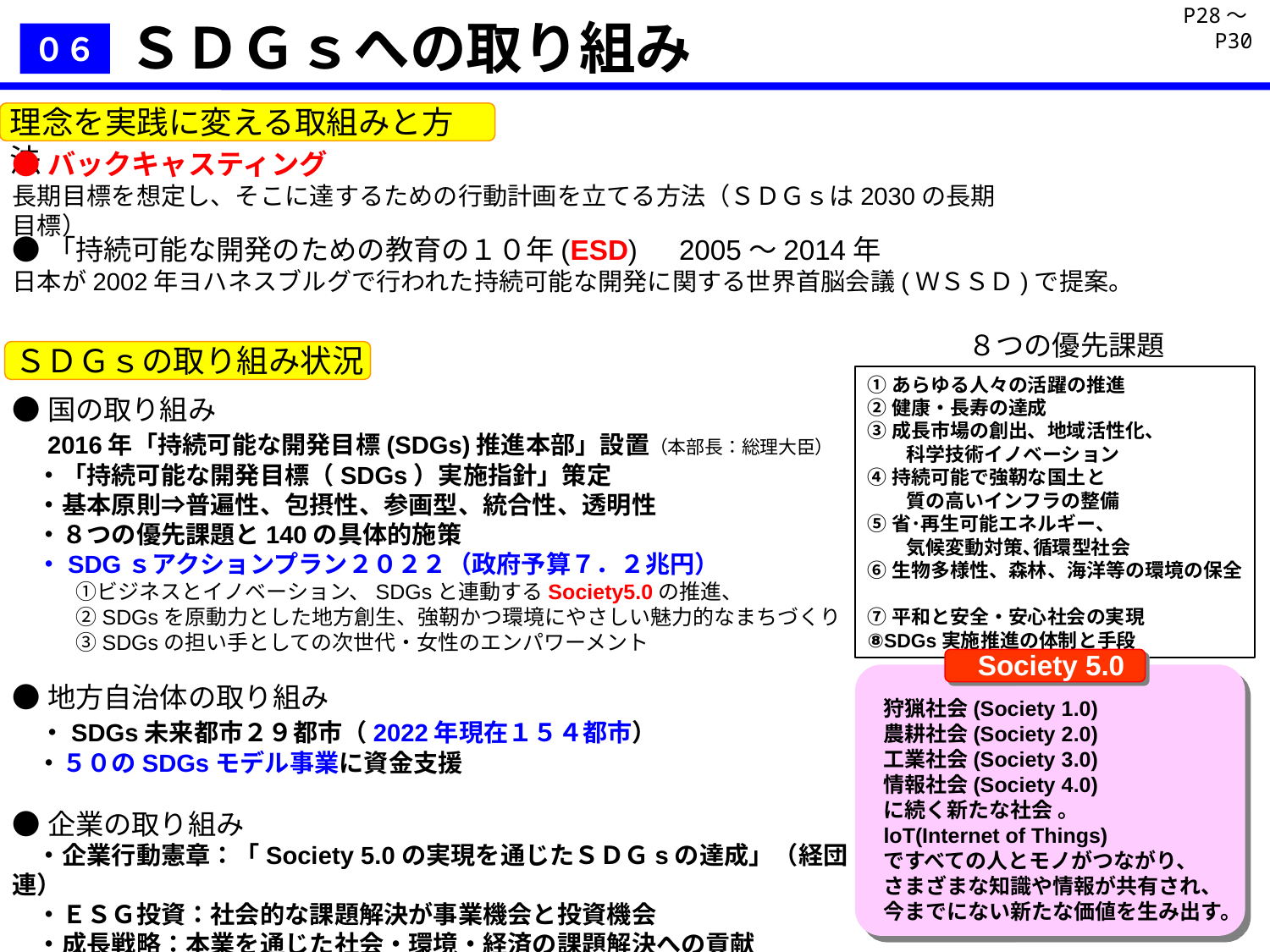

P28～P30
ＳＤＧｓへの取り組み
０６

理念を実践に変える取組みと方法

●バックキャスティング
長期目標を想定し、そこに達するための行動計画を立てる方法（ＳＤＧｓは2030の長期目標）
●「持続可能な開発のための教育の１０年(ESD)　2005～2014年
日本が2002年ヨハネスブルグで行われた持続可能な開発に関する世界首脳会議(ＷＳＳＤ)で提案。
８つの優先課題
ＳＤＧｓの取り組み状況

①あらゆる人々の活躍の推進
②健康・長寿の達成
③成長市場の創出、地域活性化、
　　科学技術イノベーション
④持続可能で強靭な国土と
　　質の高いインフラの整備
⑤省･再生可能エネルギー、
　　気候変動対策､循環型社会
⑥生物多様性、森林、海洋等の環境の保全
⑦平和と安全・安心社会の実現
⑧SDGs実施推進の体制と手段
●国の取り組み
　2016年「持続可能な開発目標(SDGs)推進本部」設置（本部長：総理大臣）
　・「持続可能な開発目標（SDGs）実施指針」策定
　・基本原則⇒普遍性、包摂性、参画型、統合性、透明性
　・８つの優先課題と140の具体的施策
　・SDGｓアクションプラン２０２２（政府予算７．２兆円）
　　　①ビジネスとイノベーション、SDGsと連動するSociety5.0の推進、
　　　②SDGsを原動力とした地方創生、強靭かつ環境にやさしい魅力的なまちづくり
　　　③SDGsの担い手としての次世代・女性のエンパワーメント

●地方自治体の取り組み
　・SDGs未来都市２９都市（2022年現在１５４都市）
　・５０のSDGsモデル事業に資金支援

●企業の取り組み
　・企業行動憲章：「Society 5.0の実現を通じたＳＤＧsの達成」（経団連）
　・ＥＳＧ投資：社会的な課題解決が事業機会と投資機会
　・成長戦略：本業を通じた社会・環境・経済の課題解決への貢献
Society 5.0

狩猟社会(Society 1.0)
農耕社会(Society 2.0)
工業社会(Society 3.0)
情報社会(Society 4.0)
に続く新たな社会 。
loT(Internet of Things)
ですべての人とモノがつながり、
さまざまな知識や情報が共有され、
今までにない新たな価値を生み出す。